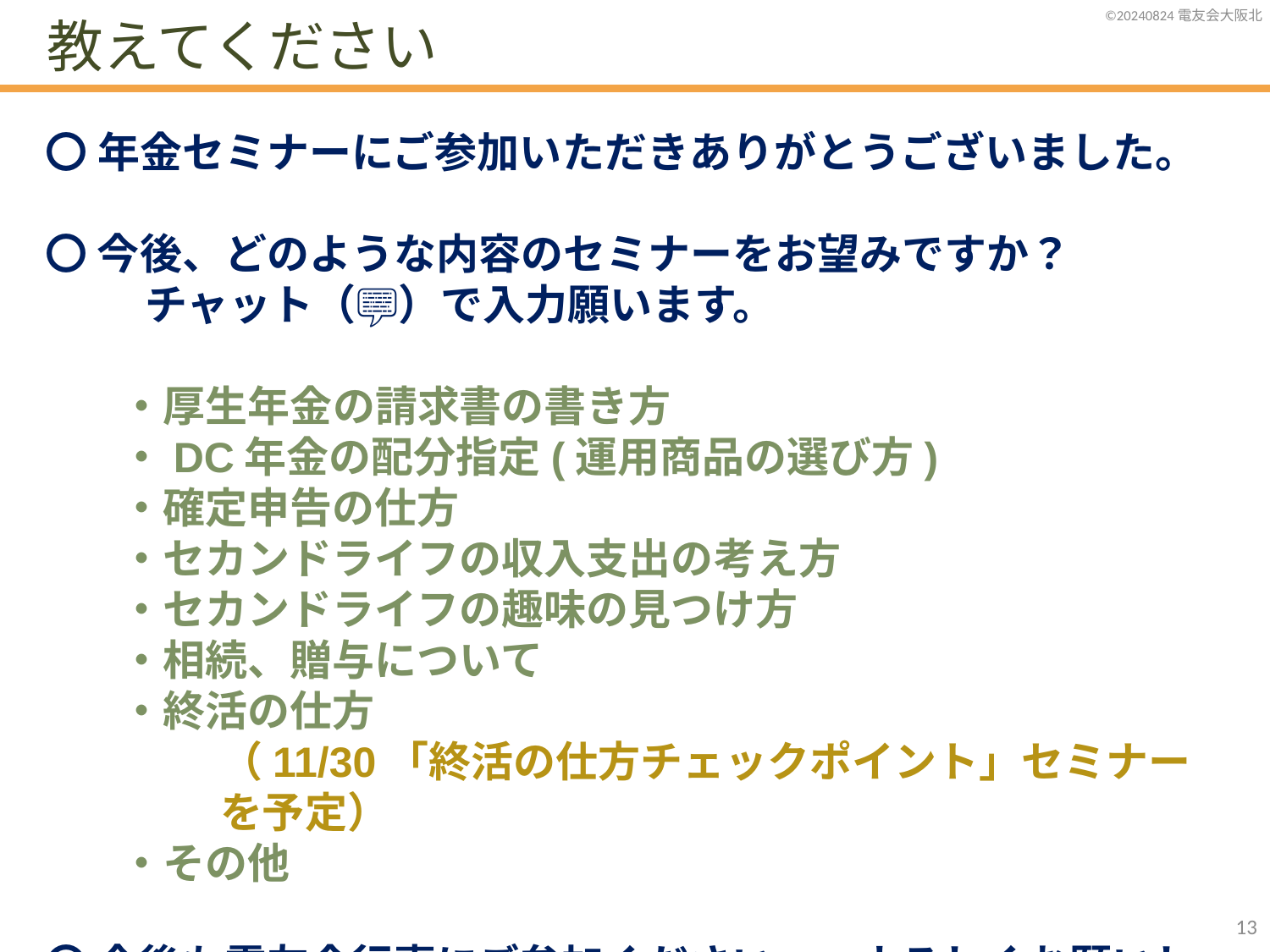

教えてください
〇 年金セミナーにご参加いただきありがとうございました。

〇 今後、どのような内容のセミナーをお望みですか？
チャット（💬）で入力願います。

・厚生年金の請求書の書き方
・DC年金の配分指定(運用商品の選び方)
・確定申告の仕方
・セカンドライフの収入支出の考え方
・セカンドライフの趣味の見つけ方
・相続、贈与について
・終活の仕方
（11/30「終活の仕方チェックポイント」セミナーを予定）
・その他

〇 今後も電友会行事にご参加ください。　よろしくお願いします w
13